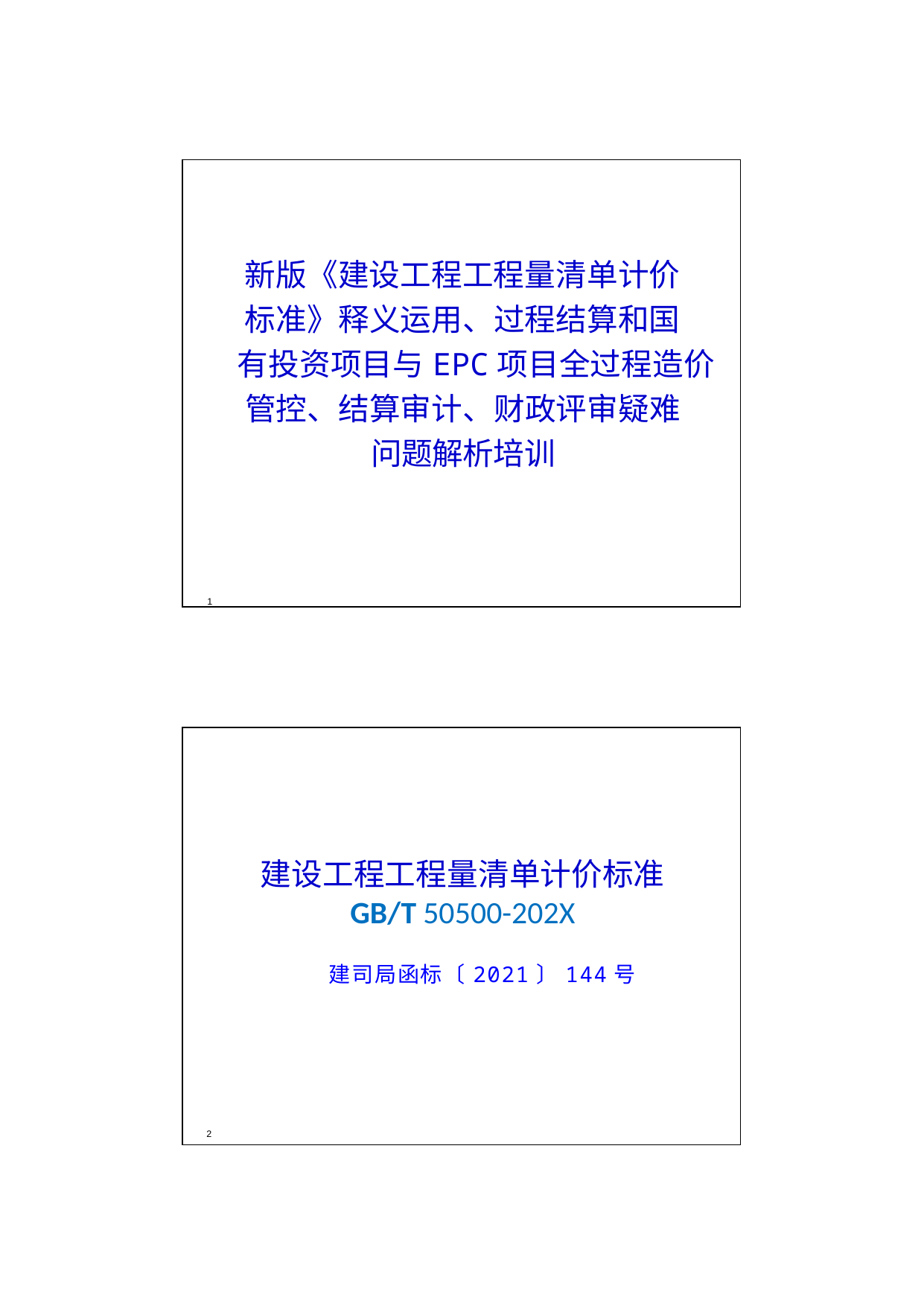

| 新版《建设工程工程量清单计价 标准》释义运用、过程结算和国 有投资项目与EPC项目全过程造价 管控、结算审计、财政评审疑难 问题解析培训 1 |
| --- |
| 建设工程工程量清单计价标准 GB/T 50500-202X 建司局函标〔2021〕144号 2 |
| --- |